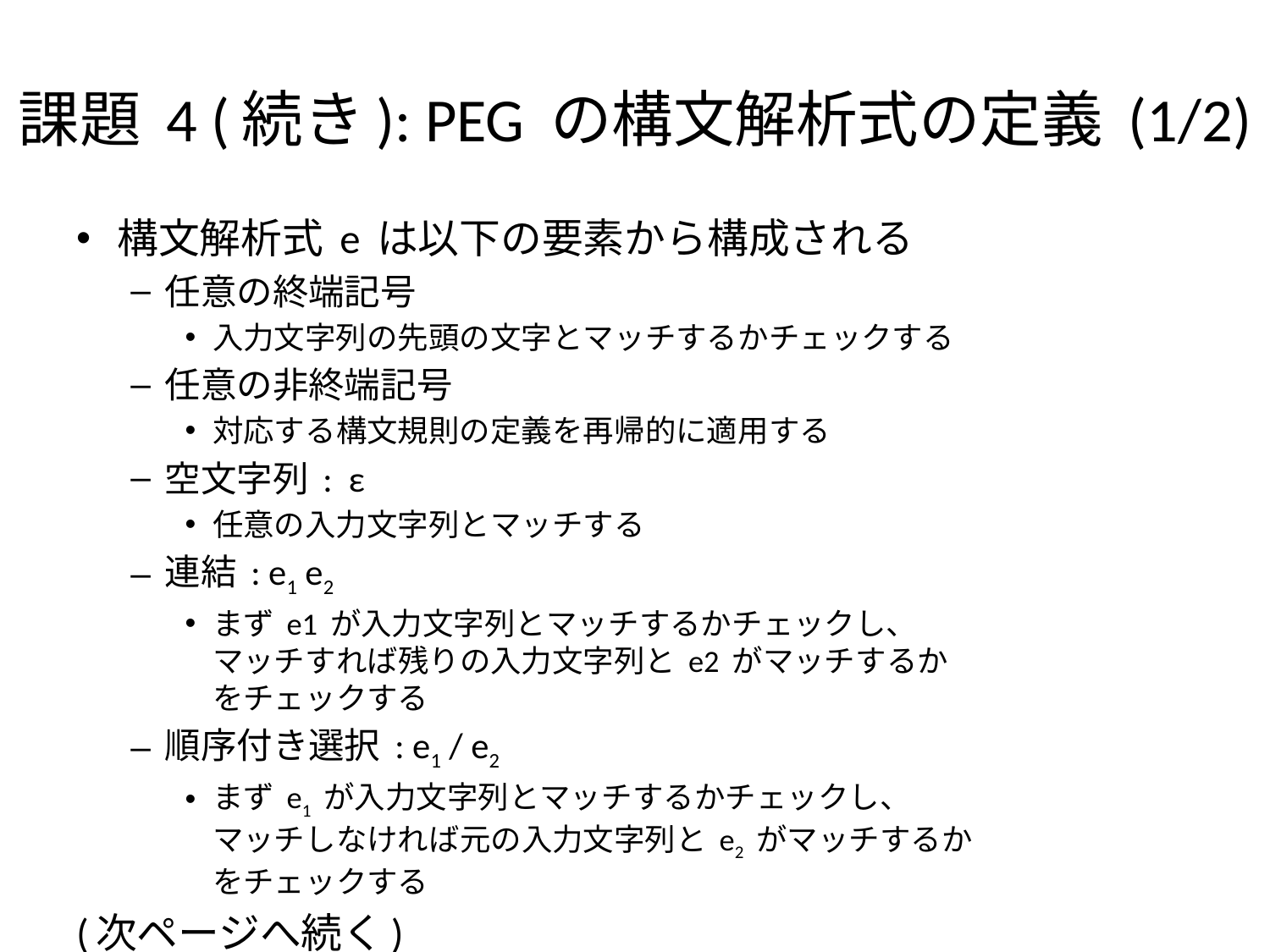

# 課題 4 (続き): PEG の構文解析式の定義 (1/2)
構文解析式 e は以下の要素から構成される
任意の終端記号
入力文字列の先頭の文字とマッチするかチェックする
任意の非終端記号
対応する構文規則の定義を再帰的に適用する
空文字列 :  ε
任意の入力文字列とマッチする
連結 : e1 e2
まず e1 が入力文字列とマッチするかチェックし、
マッチすれば残りの入力文字列と e2 がマッチするか
をチェックする
順序付き選択 : e1 / e2
まず e1 が入力文字列とマッチするかチェックし、
マッチしなければ元の入力文字列と e2 がマッチするか
をチェックする
(次ページへ続く)